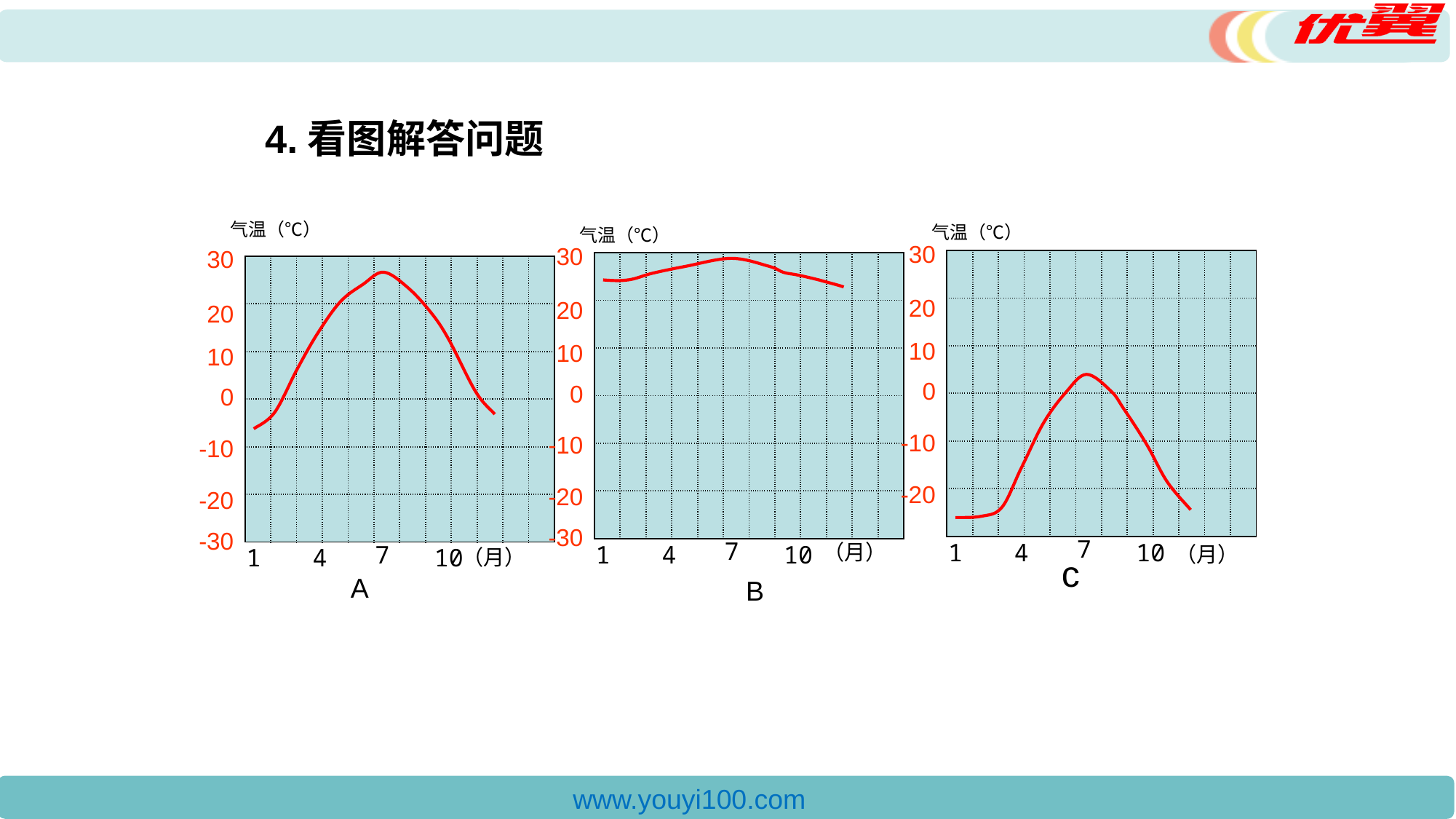

4.看图解答问题

气温（℃）
气温（℃）
气温（℃）
30
30
30
|  |  |  |  |  |  |  |  |  |  |  |  |
| --- | --- | --- | --- | --- | --- | --- | --- | --- | --- | --- | --- |
|  |  |  |  |  |  |  |  |  |  |  |  |
|  |  |  |  |  |  |  |  |  |  |  |  |
|  |  |  |  |  |  |  |  |  |  |  |  |
|  |  |  |  |  |  |  |  |  |  |  |  |
|  |  |  |  |  |  |  |  |  |  |  |  |
|  |  |  |  |  |  |  |  |  |  |  |  |
| --- | --- | --- | --- | --- | --- | --- | --- | --- | --- | --- | --- |
|  |  |  |  |  |  |  |  |  |  |  |  |
|  |  |  |  |  |  |  |  |  |  |  |  |
|  |  |  |  |  |  |  |  |  |  |  |  |
|  |  |  |  |  |  |  |  |  |  |  |  |
|  |  |  |  |  |  |  |  |  |  |  |  |
|  |  |  |  |  |  |  |  |  |  |  |  |
| --- | --- | --- | --- | --- | --- | --- | --- | --- | --- | --- | --- |
|  |  |  |  |  |  |  |  |  |  |  |  |
|  |  |  |  |  |  |  |  |  |  |  |  |
|  |  |  |  |  |  |  |  |  |  |  |  |
|  |  |  |  |  |  |  |  |  |  |  |  |
|  |  |  |  |  |  |  |  |  |  |  |  |

20
20
20
10
10
10
0
0

0
-10
-10
-10
-20
-20
-20
-30
-30
7
7
1
4
10
（月）
7
1
4
10
（月）
1
4
10
（月）
c
A
B